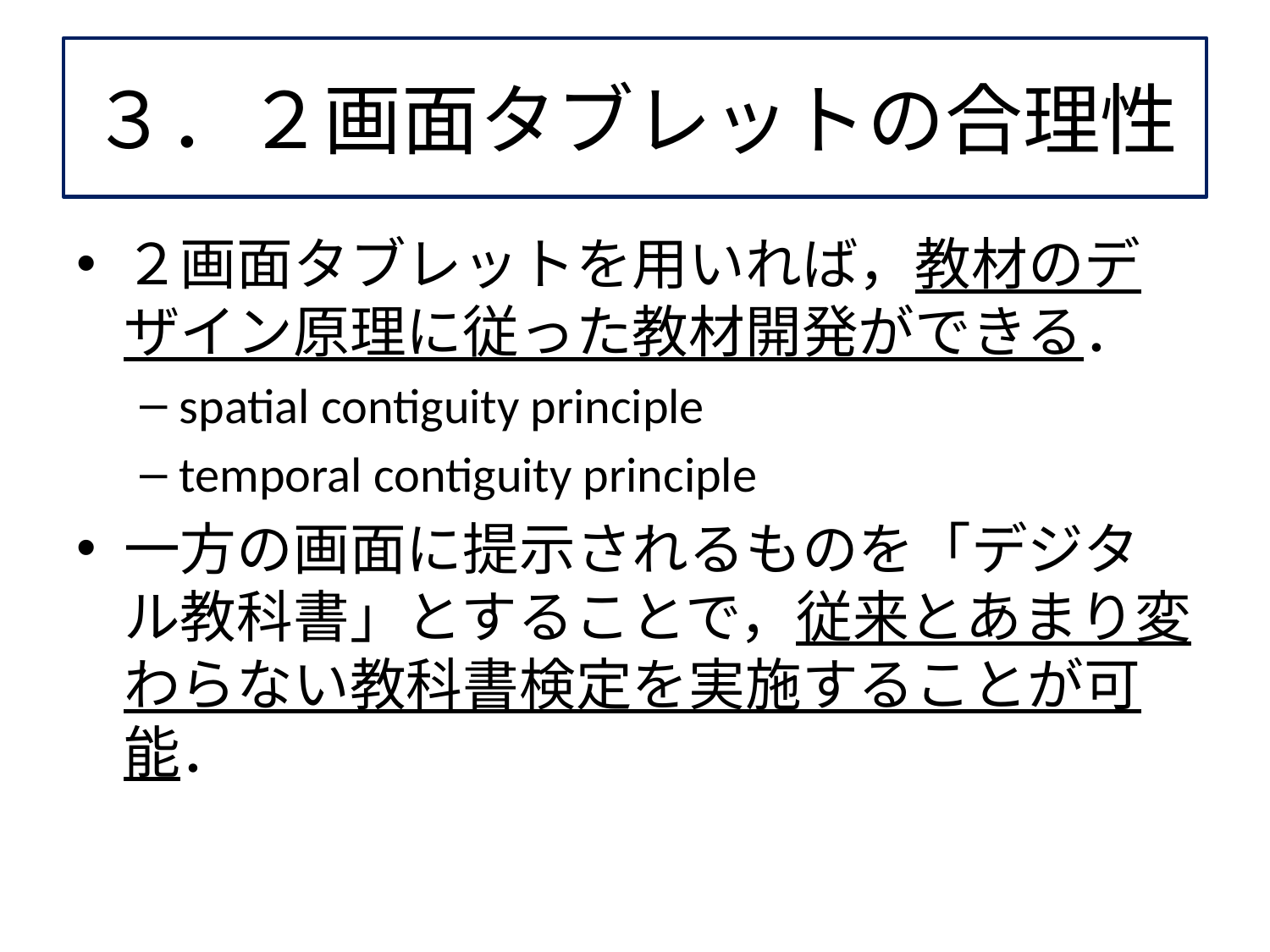

# ３．２画面タブレットの合理性
２画面タブレットを用いれば，教材のデザイン原理に従った教材開発ができる．
spatial contiguity principle
temporal contiguity principle
一方の画面に提示されるものを「デジタル教科書」とすることで，従来とあまり変わらない教科書検定を実施することが可能．